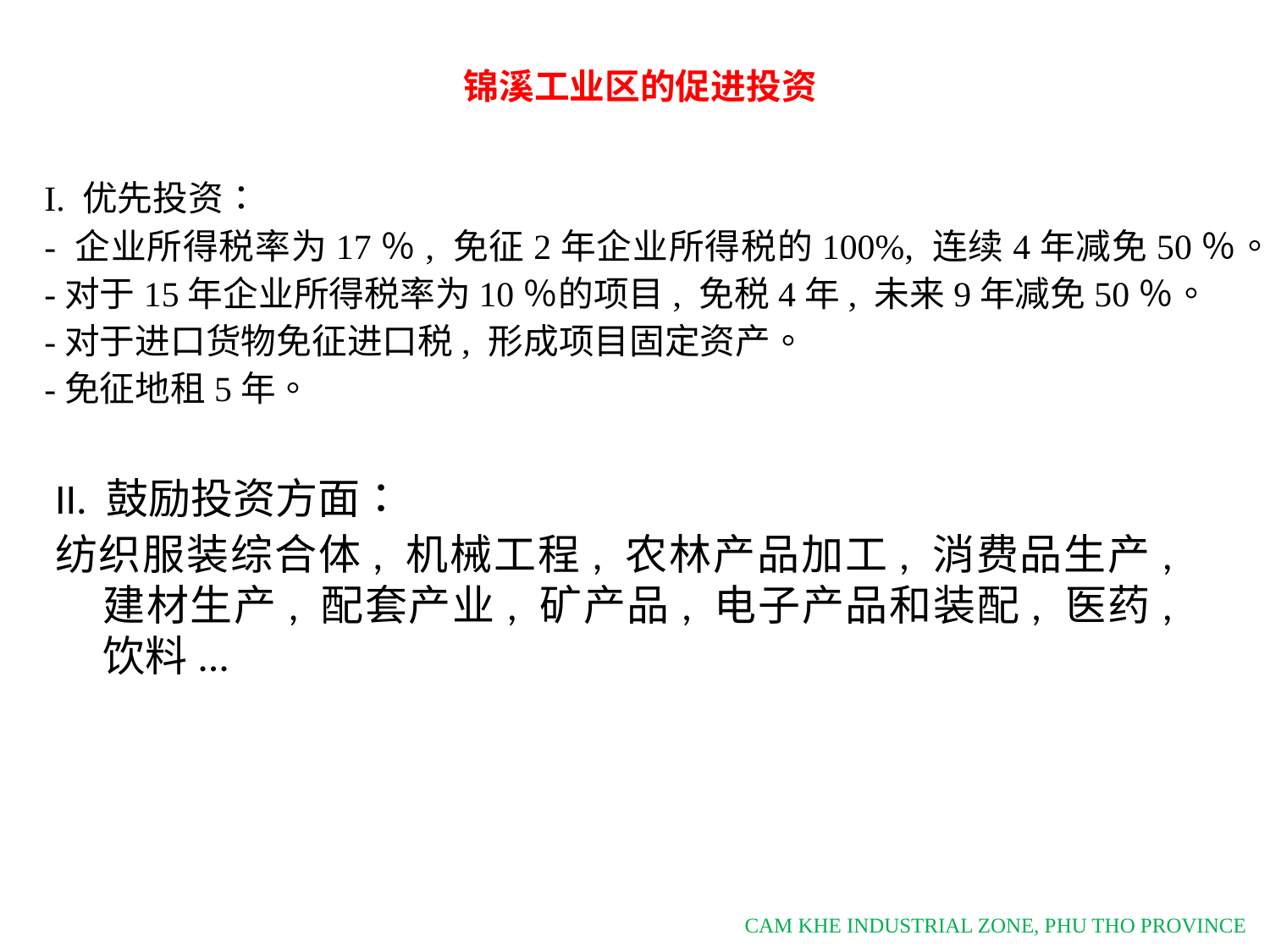

# 锦溪工业区的促进投资
I. 优先投资：
- 企业所得税率为17％, 免征2年企业所得税的100%, 连续4年减免50％。
-对于15年企业所得税率为10％的项目, 免税4年, 未来9年减免50％。
-对于进口货物免征进口税, 形成项目固定资产。
-免征地租5年。

II. 鼓励投资方面：
纺织服装综合体, 机械工程, 农林产品加工, 消费品生产, 建材生产, 配套产业, 矿产品, 电子产品和装配, 医药, 饮料...
CAM KHE INDUSTRIAL ZONE, PHU THO PROVINCE